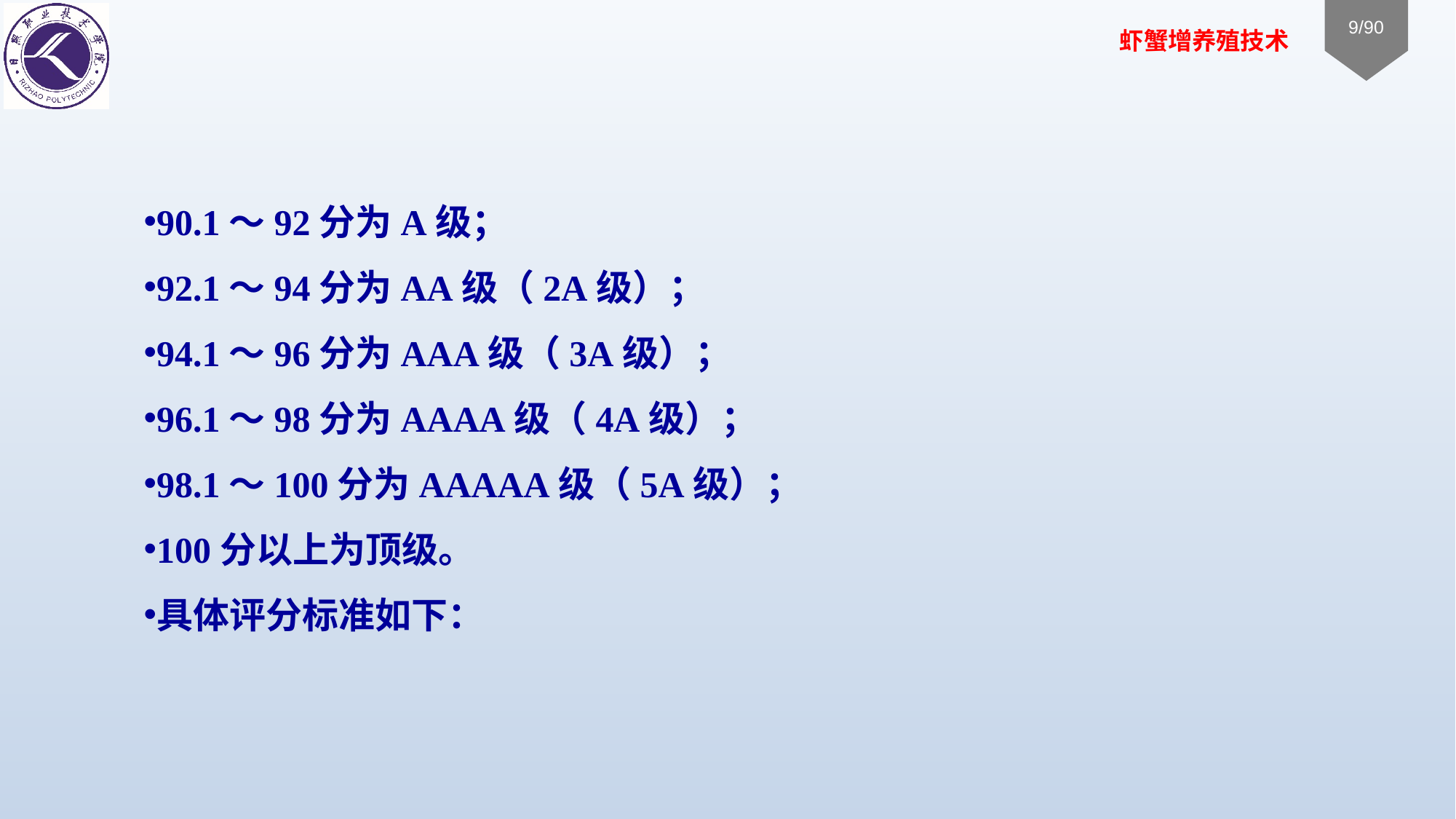

90.1～92分为A级；
92.1～94分为AA级（2A级）；
94.1～96分为AAA级（3A级）；
96.1～98分为AAAA级（4A级）；
98.1～100分为AAAAA级（5A级）；
100分以上为顶级。
具体评分标准如下：